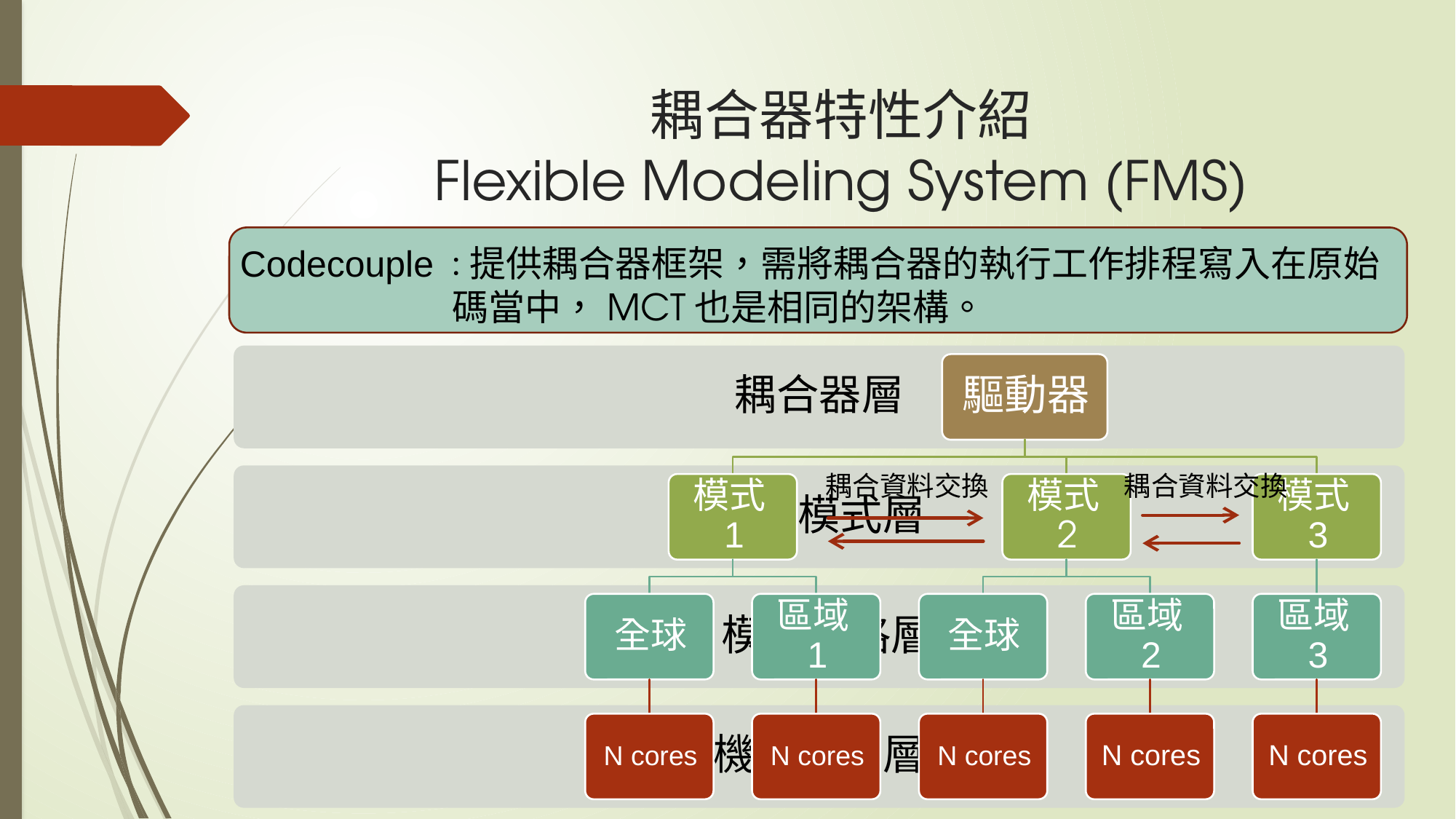

# 耦合器特性介紹 Flexible Modeling System (FMS)

Codecouple：提供耦合器框架，需將耦合器的執行工作排程寫入在原始
                          碼當中，MCT也是相同的架構。
機器計算層
 模式網格層
組成模式層
耦合器層
驅動器
模式1
全球
N cores
區域1
N cores
模式2
全球
N cores
區域2
N cores
模式3
區域3
N cores
耦合資料交換
耦合資料交換